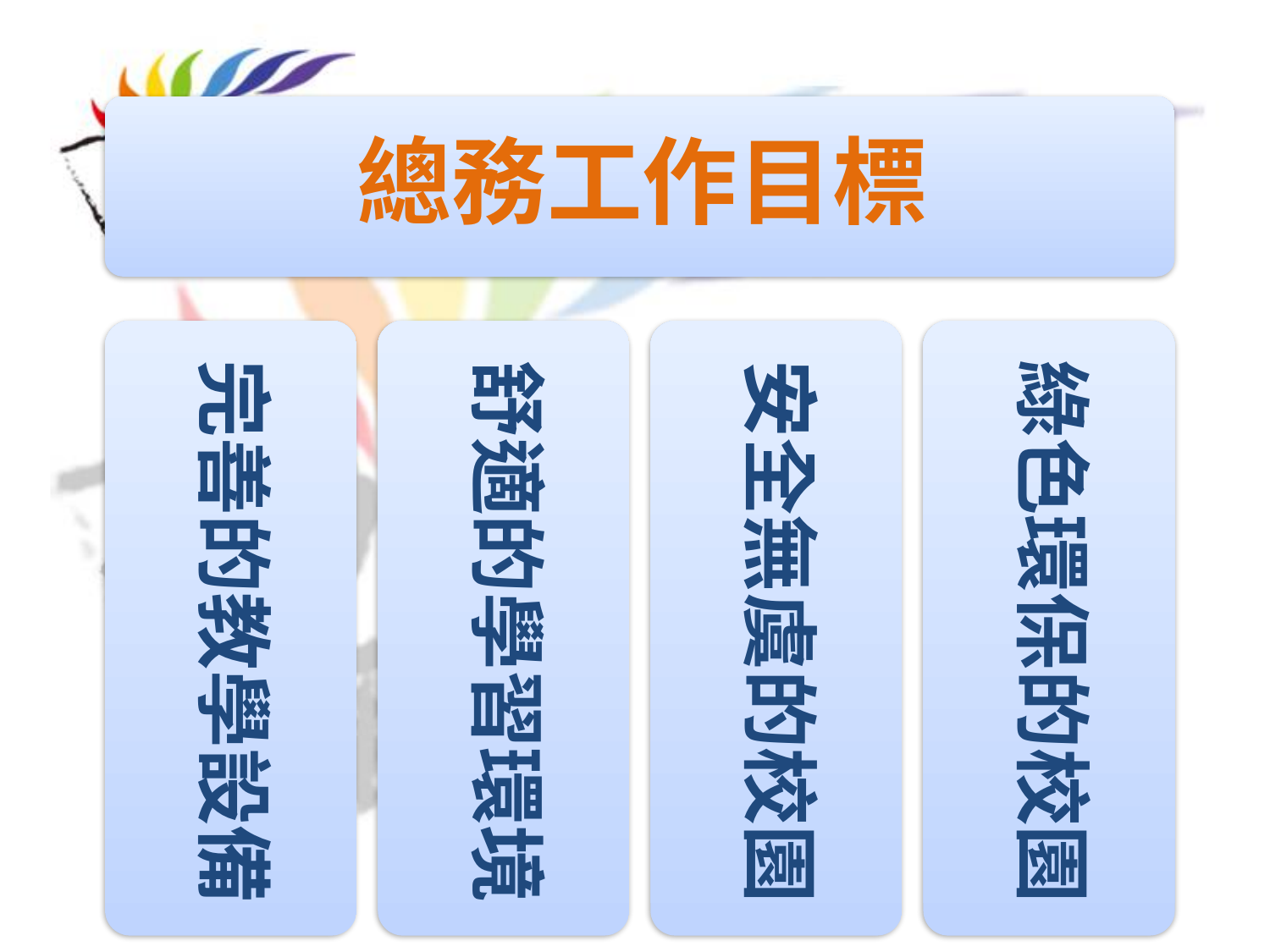

總務工作目標
完善的教學設備
舒適的學習環境
安全無虞的校園
綠色環保的校園